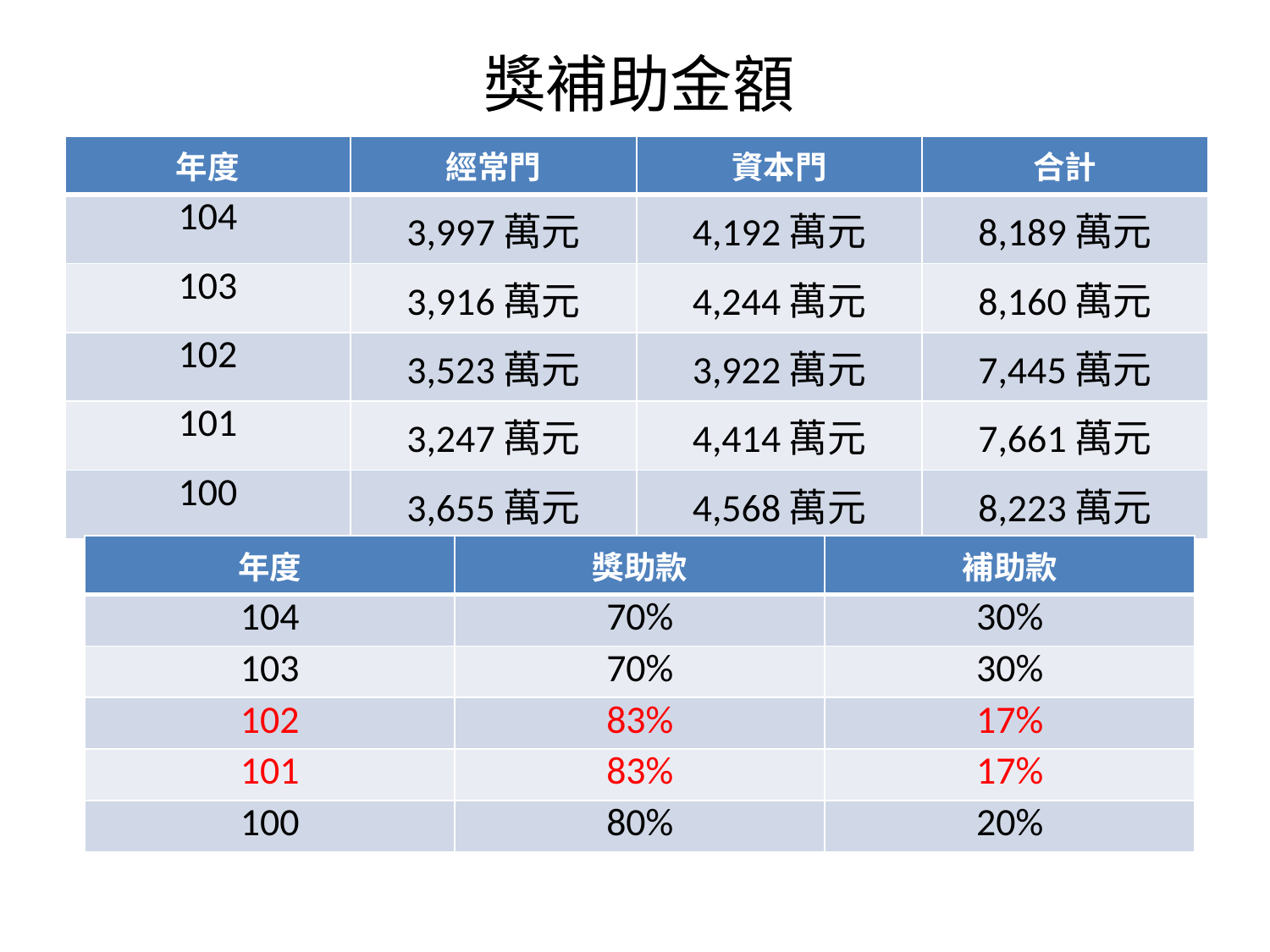

# 獎補助金額
| 年度 | 經常門 | 資本門 | 合計 |
| --- | --- | --- | --- |
| 104 | 3,997萬元 | 4,192萬元 | 8,189萬元 |
| 103 | 3,916萬元 | 4,244萬元 | 8,160萬元 |
| 102 | 3,523萬元 | 3,922萬元 | 7,445萬元 |
| 101 | 3,247萬元 | 4,414萬元 | 7,661萬元 |
| 100 | 3,655萬元 | 4,568萬元 | 8,223萬元 |
| 年度 | 獎助款 | 補助款 |
| --- | --- | --- |
| 104 | 70% | 30% |
| 103 | 70% | 30% |
| 102 | 83% | 17% |
| 101 | 83% | 17% |
| 100 | 80% | 20% |